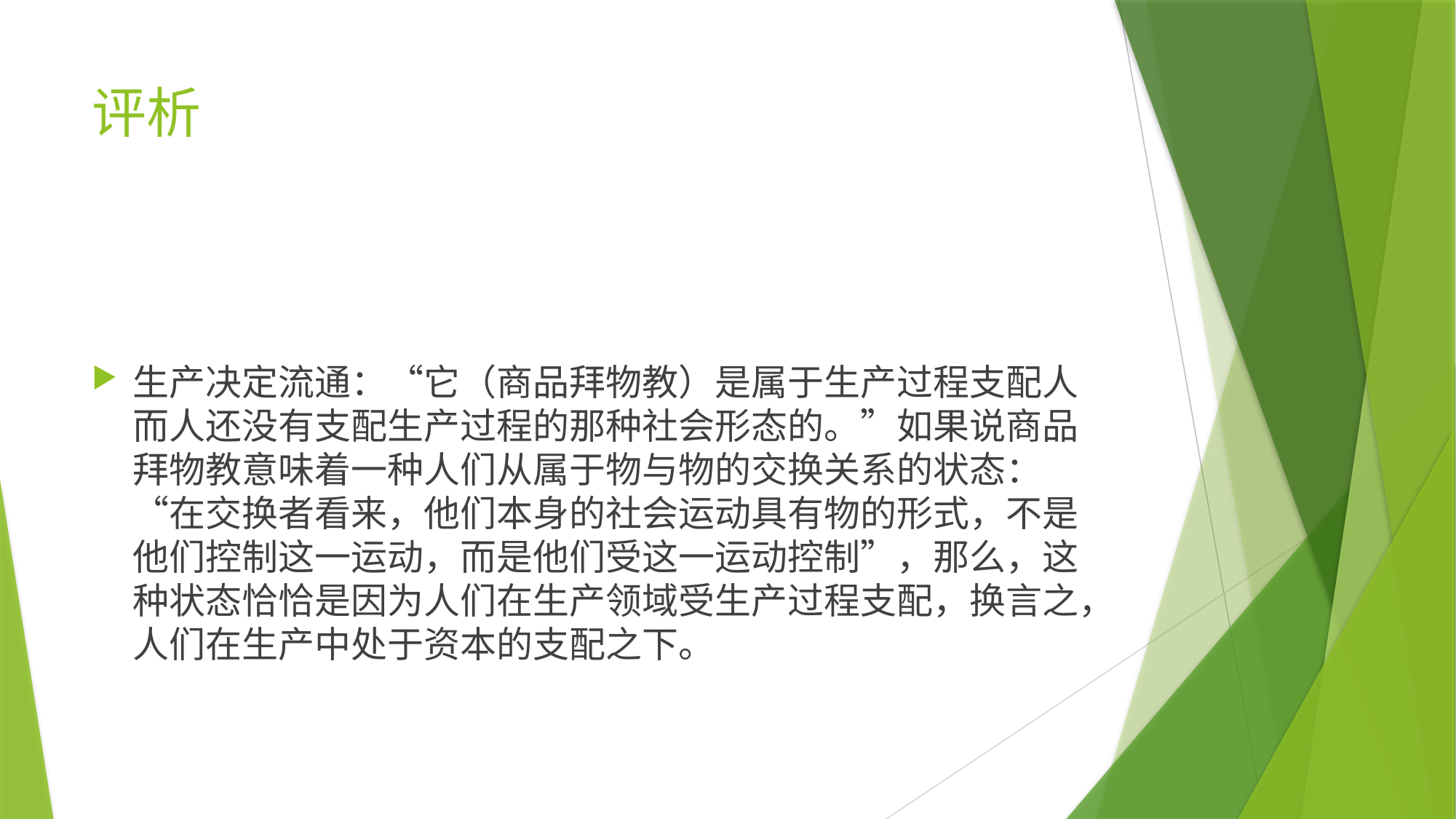

# 评析

生产决定流通：“它（商品拜物教）是属于生产过程支配人而人还没有支配生产过程的那种社会形态的。”如果说商品拜物教意味着一种人们从属于物与物的交换关系的状态：“在交换者看来，他们本身的社会运动具有物的形式，不是他们控制这一运动，而是他们受这一运动控制”，那么，这种状态恰恰是因为人们在生产领域受生产过程支配，换言之，人们在生产中处于资本的支配之下。